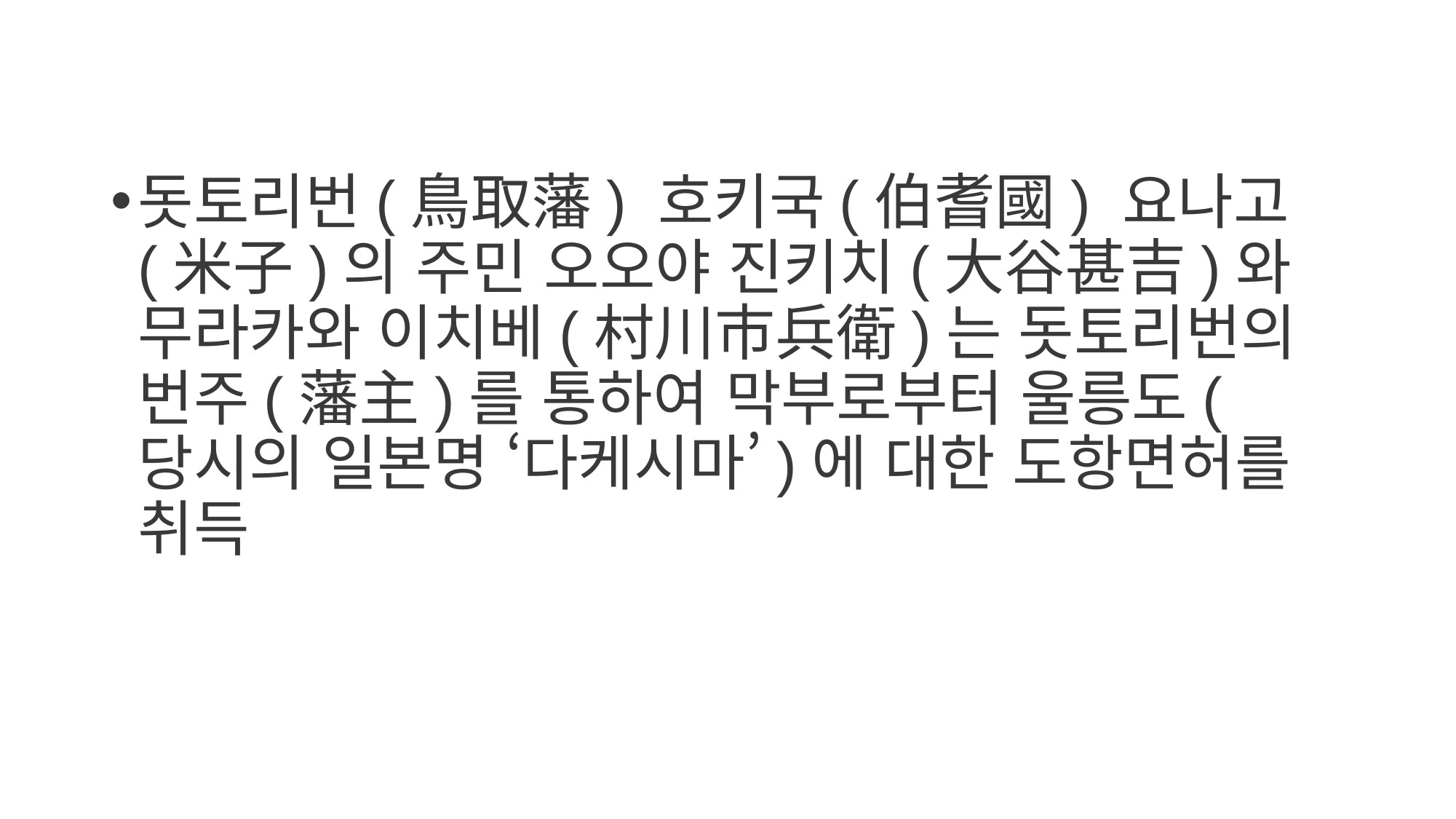

돗토리번(鳥取藩) 호키국(伯耆國) 요나고(米子)의 주민 오오야 진키치(大谷甚吉)와 무라카와 이치베(村川市兵衛)는 돗토리번의 번주(藩主)를 통하여 막부로부터 울릉도(당시의 일본명 ‘다케시마’)에 대한 도항면허를 취득